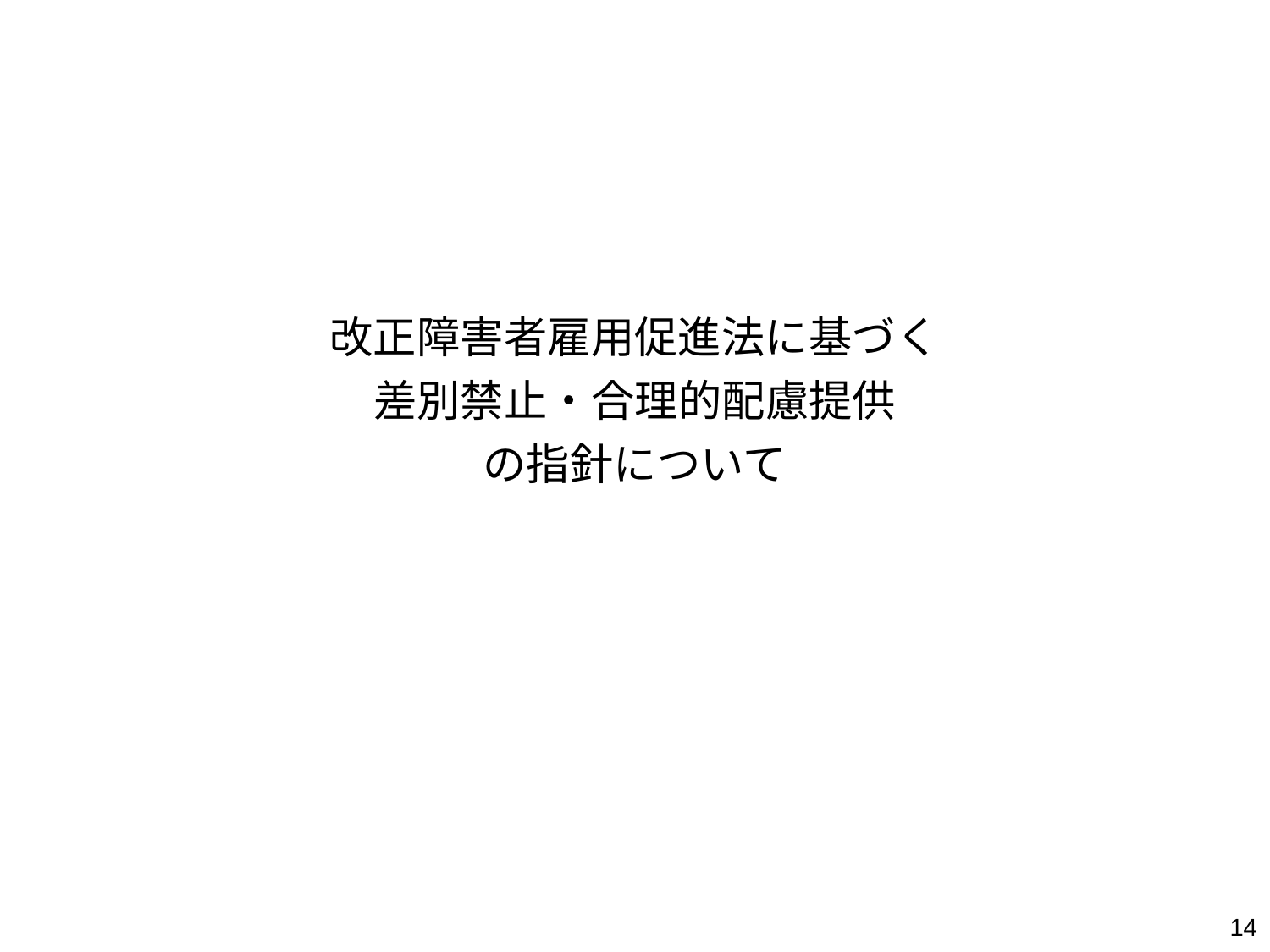

# 改正障害者雇用促進法に基づく 差別禁止・合理的配慮提供 の指針について

14